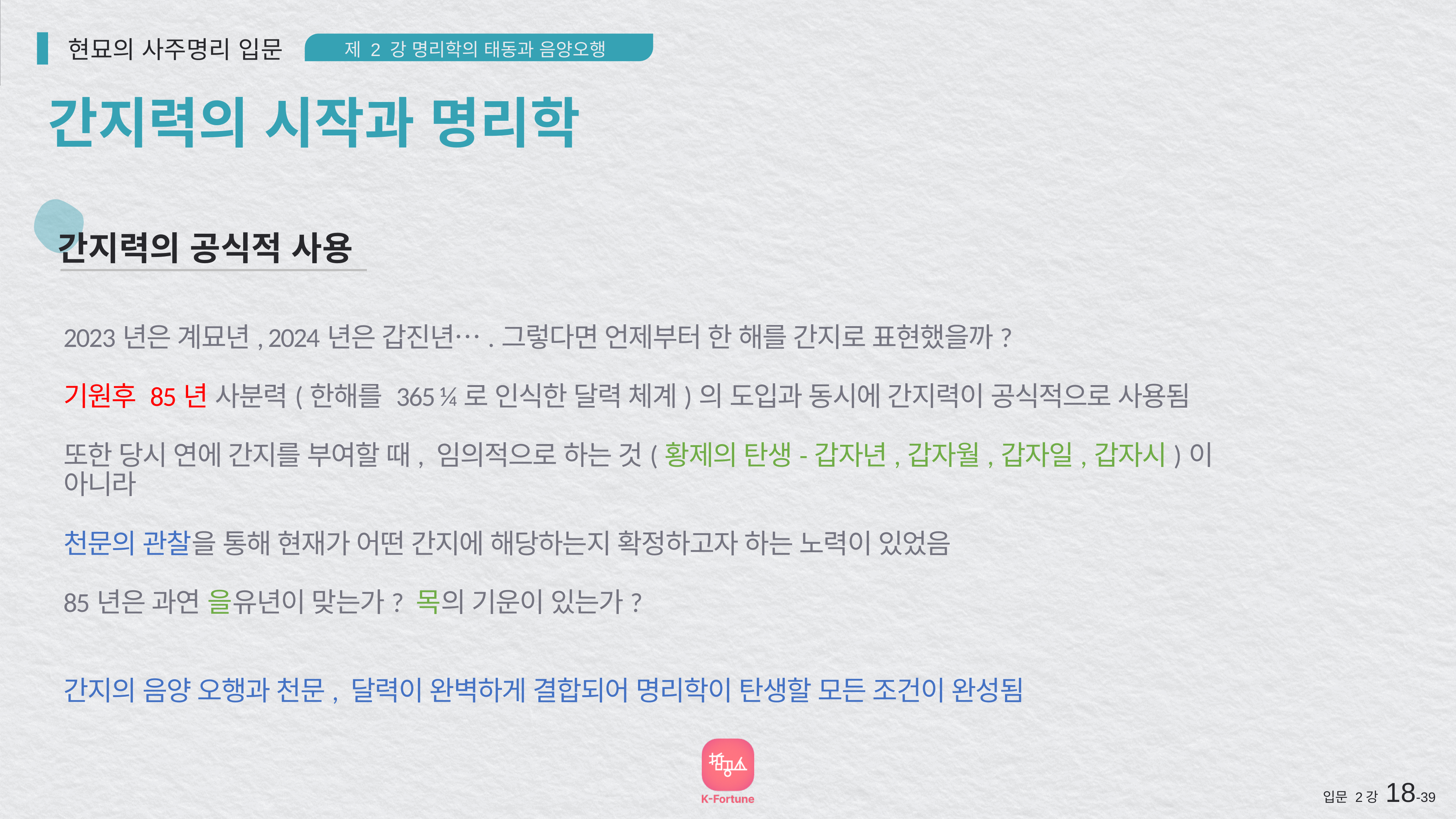

현묘의 사주명리 입문

제 2 강 명리학의 태동과 음양오행
간지력의 시작과 명리학

간지력의 공식적 사용
2023년은 계묘년, 2024년은 갑진년….그렇다면 언제부터 한 해를 간지로 표현했을까?

기원후 85년 사분력(한해를 365 ¼로 인식한 달력 체계)의 도입과 동시에 간지력이 공식적으로 사용됨

또한 당시 연에 간지를 부여할 때, 임의적으로 하는 것(황제의 탄생-갑자년,갑자월,갑자일,갑자시)이 아니라

천문의 관찰을 통해 현재가 어떤 간지에 해당하는지 확정하고자 하는 노력이 있었음

85년은 과연 을유년이 맞는가? 목의 기운이 있는가?

간지의 음양 오행과 천문, 달력이 완벽하게 결합되어 명리학이 탄생할 모든 조건이 완성됨